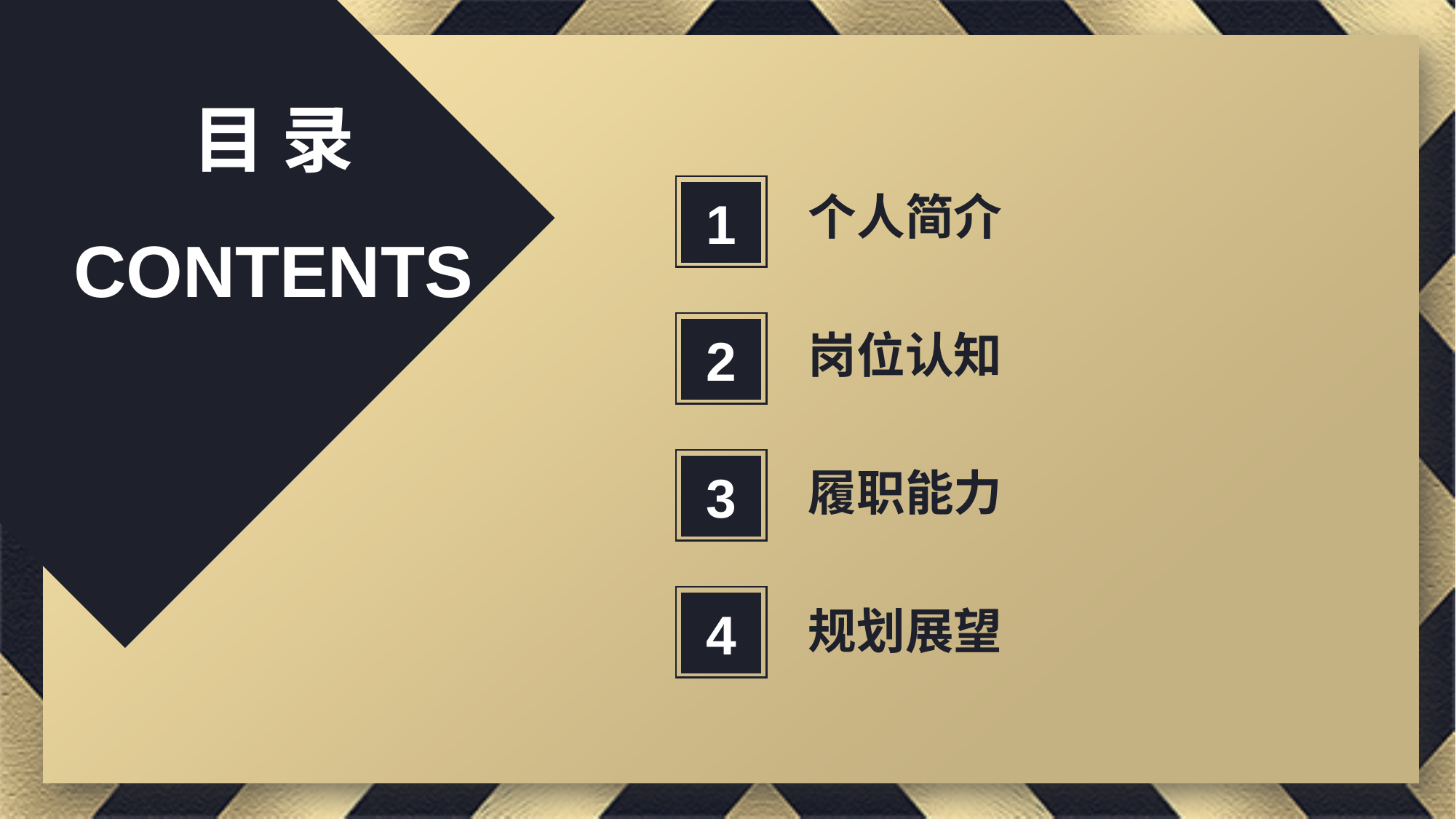

目 录
CONTENTS

1
个人简介

2
岗位认知

3
履职能力

4
规划展望